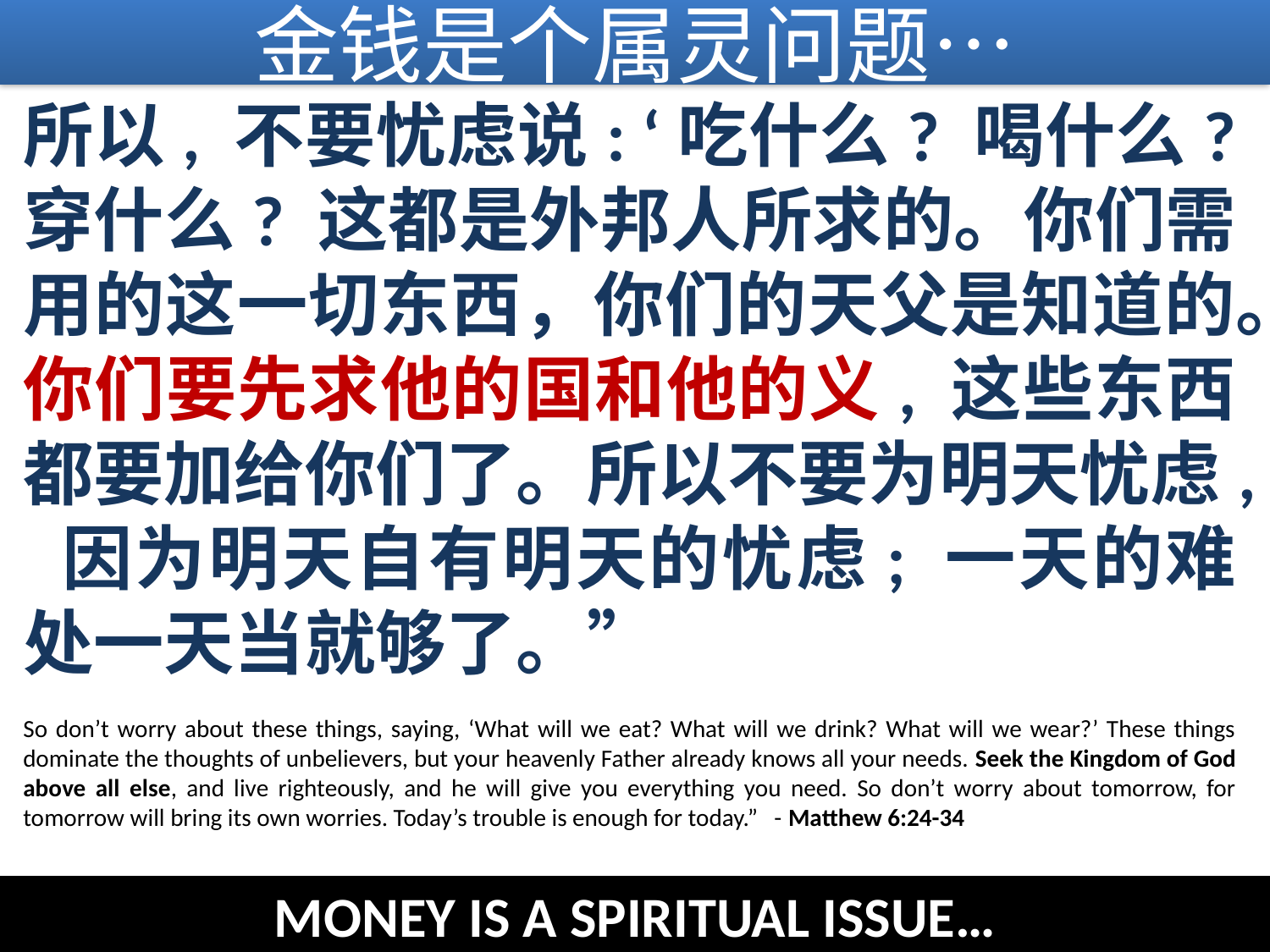

金钱是个属灵问题…
所以, 不要忧虑说: ‘吃什么? 喝什么? 穿什么? 这都是外邦人所求的。你们需用的这一切东西，你们的天父是知道的。你们要先求他的国和他的义, 这些东西都要加给你们了。所以不要为明天忧虑, 因为明天自有明天的忧虑; 一天的难处一天当就够了。”

So don’t worry about these things, saying, ‘What will we eat? What will we drink? What will we wear?’ These things dominate the thoughts of unbelievers, but your heavenly Father already knows all your needs. Seek the Kingdom of God above all else, and live righteously, and he will give you everything you need. So don’t worry about tomorrow, for tomorrow will bring its own worries. Today’s trouble is enough for today.”   - Matthew 6:24-34
MONEY IS A SPIRITUAL ISSUE…